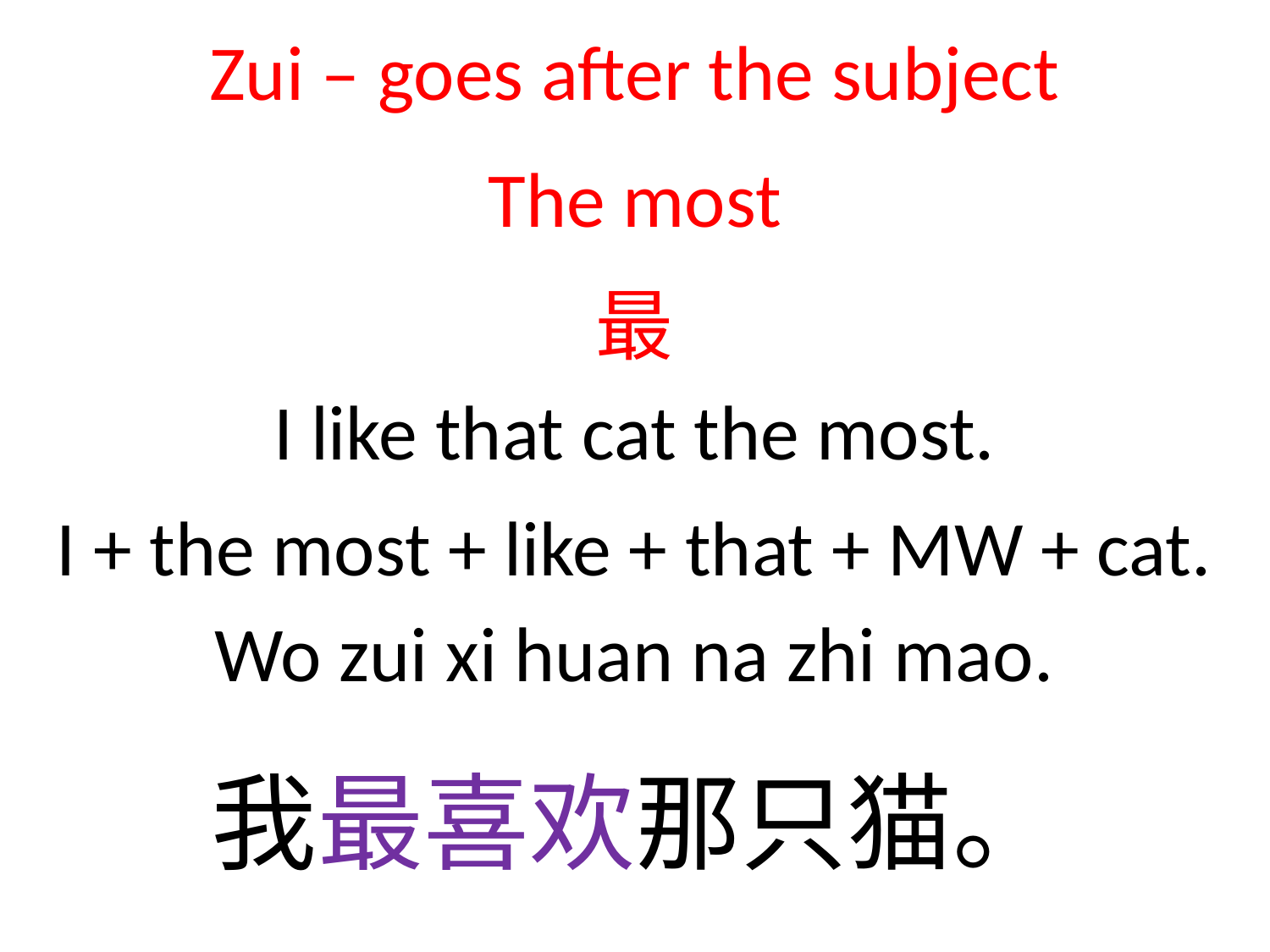

# Zui – goes after the subject
The most
最
I like that cat the most.
I + the most + like + that + MW + cat.
Wo zui xi huan na zhi mao.
我最喜欢那只猫。